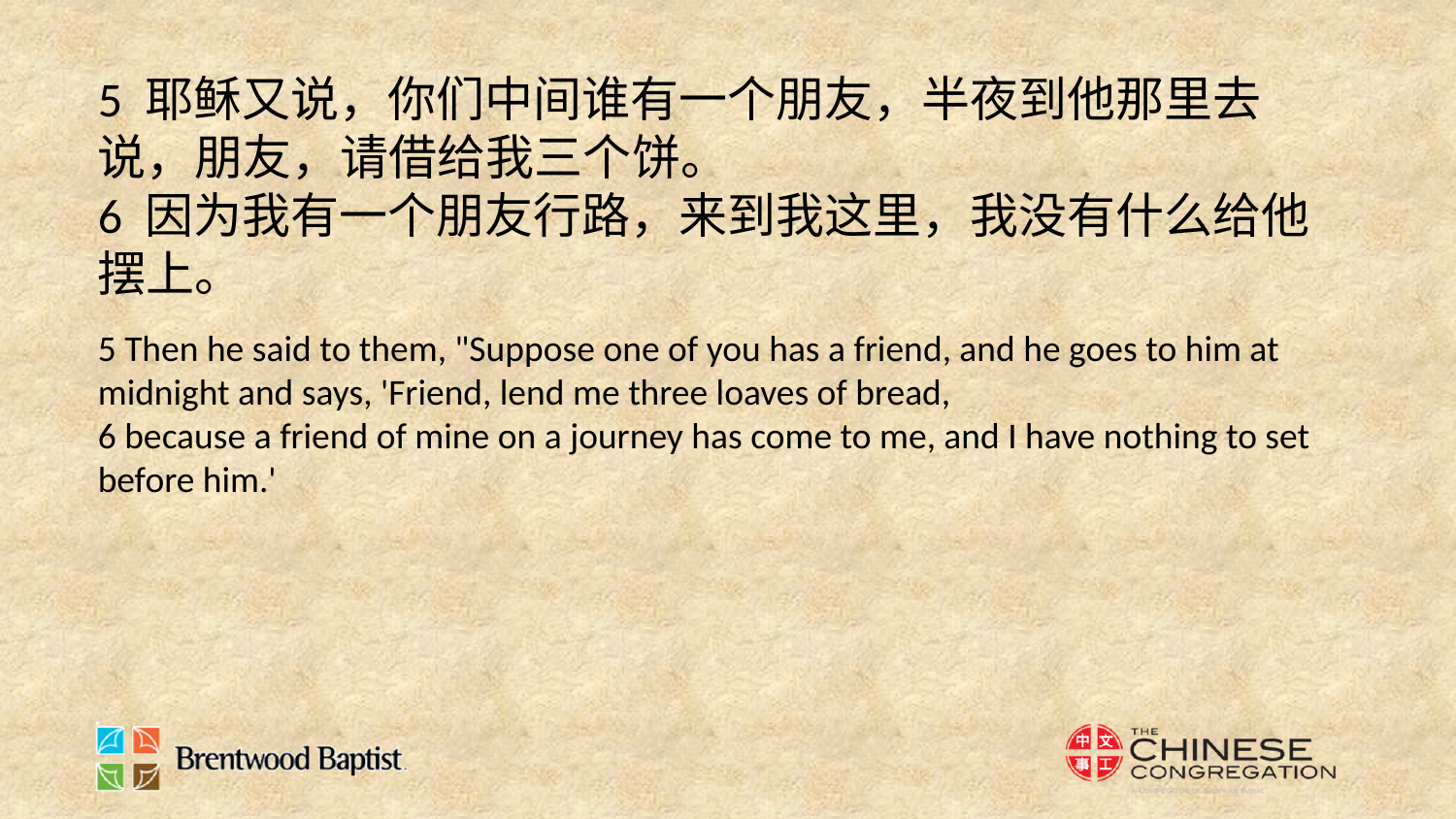

5 耶稣又说，你们中间谁有一个朋友，半夜到他那里去说，朋友，请借给我三个饼。
6 因为我有一个朋友行路，来到我这里，我没有什么给他摆上。

5 Then he said to them, "Suppose one of you has a friend, and he goes to him at midnight and says, 'Friend, lend me three loaves of bread,
6 because a friend of mine on a journey has come to me, and I have nothing to set before him.'